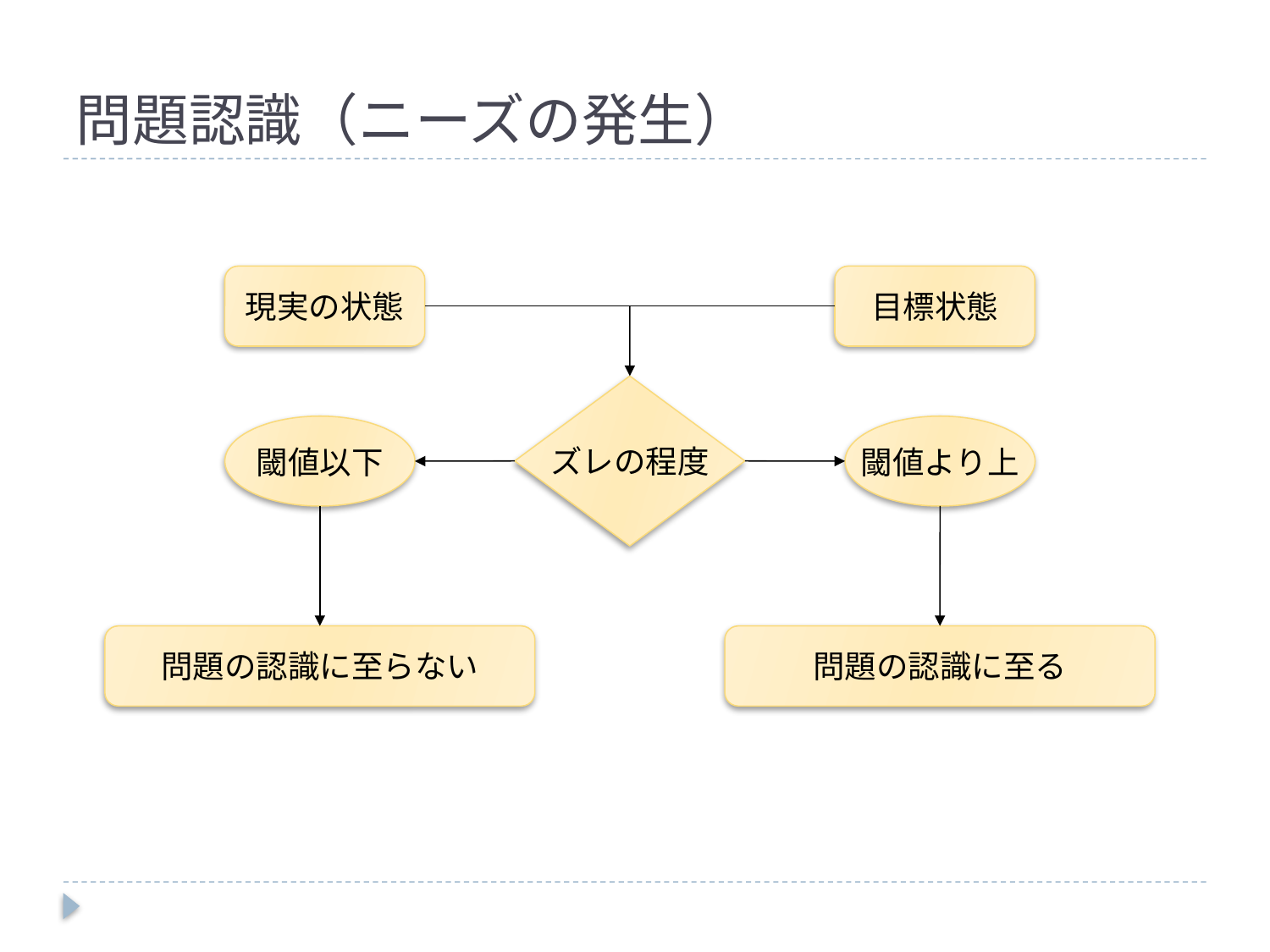

# 問題認識（ニーズの発生）
現実の状態
目標状態
ズレの程度
閾値以下
閾値より上
問題の認識に至らない
問題の認識に至る